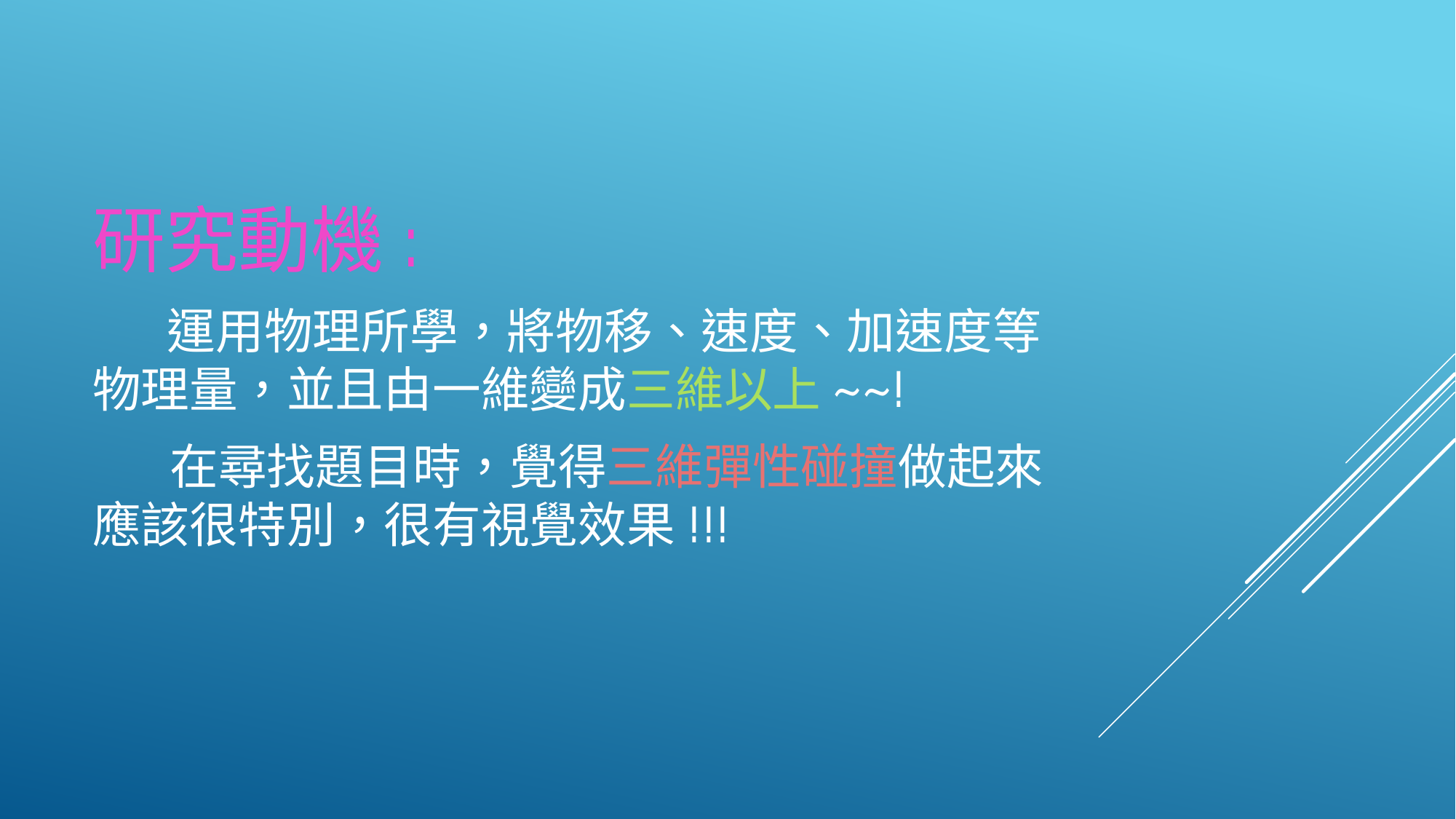

研究動機:
          運用物理所學，將物移、速度、加速度等物理量，並且由一維變成三維以上~~!
      在尋找題目時，覺得三維彈性碰撞做起來應該很特別，很有視覺效果!!!